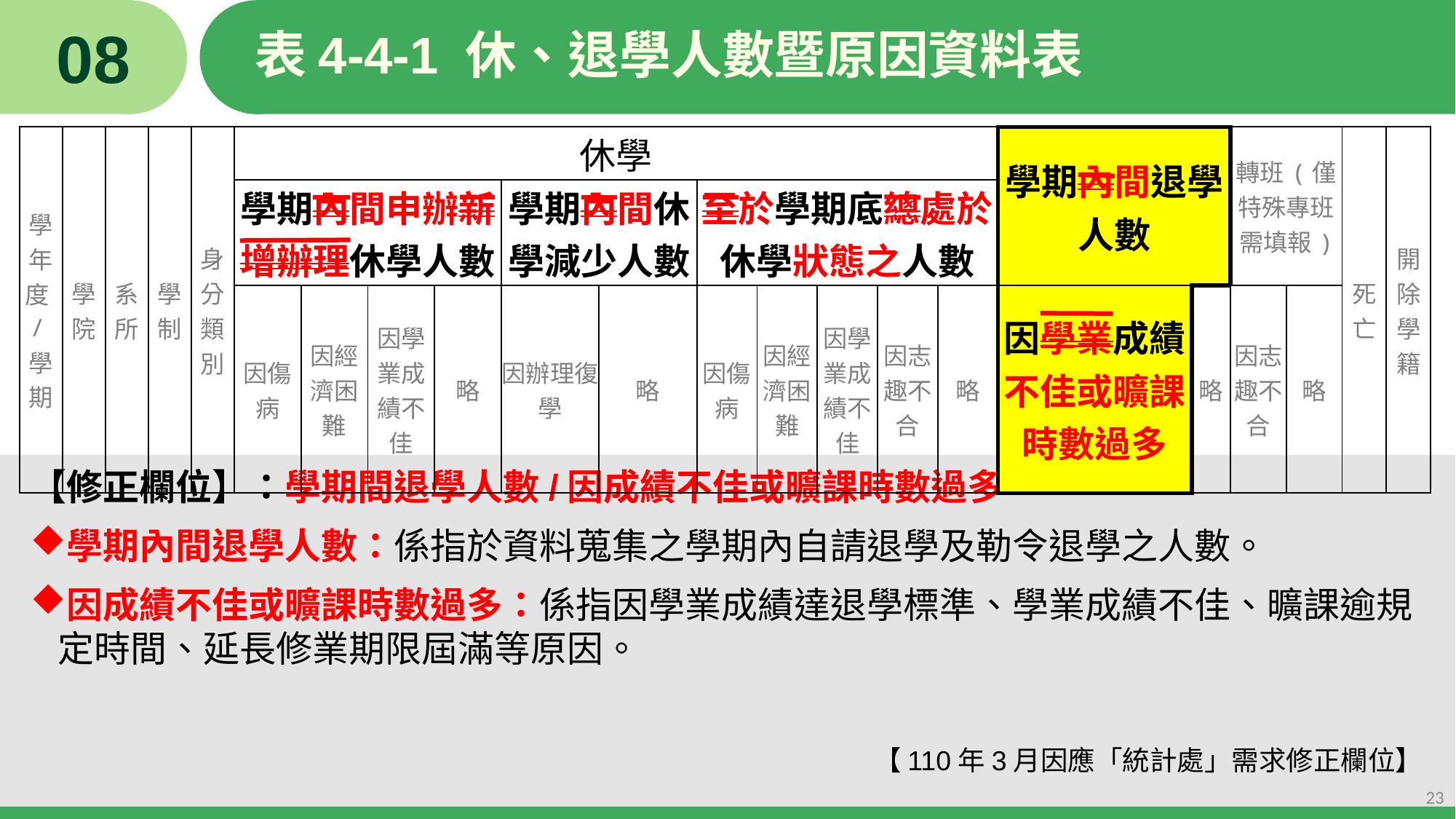

08
# 表4-4-1 休、退學人數暨原因資料表
| 學年度/學期 | 學院 | 系所 | 學制 | 身分類別 | 休學 |  |  |  |  |  |  |  |  |  |  | 學期內間退學人數 |  | 轉班(僅特殊專班需填報) |  | 死亡 | 開除學籍 |
| --- | --- | --- | --- | --- | --- | --- | --- | --- | --- | --- | --- | --- | --- | --- | --- | --- | --- | --- | --- | --- | --- |
|  |  |  |  |  | 學期內間申辦新增辦理休學人數 |  |  |  | 學期內間休學減少人數 |  | 至於學期底總處於休學狀態之人數 |  |  |  |  |  |  |  |  |  |  |
|  |  |  |  |  | 因傷病 | 因經濟困難 | 因學業成績不佳 | 略 | 因辦理復學 | 略 | 因傷病 | 因經濟困難 | 因學業成績不佳 | 因志趣不合 | 略 | 因學業成績不佳或曠課時數過多 | 略 | 因志趣不合 | 略 |  |  |
【修正欄位】：學期間退學人數/因成績不佳或曠課時數過多
學期內間退學人數：係指於資料蒐集之學期內自請退學及勒令退學之人數。
因成績不佳或曠課時數過多：係指因學業成績達退學標準、學業成績不佳、曠課逾規定時間、延長修業期限屆滿等原因。

【110年3月因應「統計處」需求修正欄位】

23